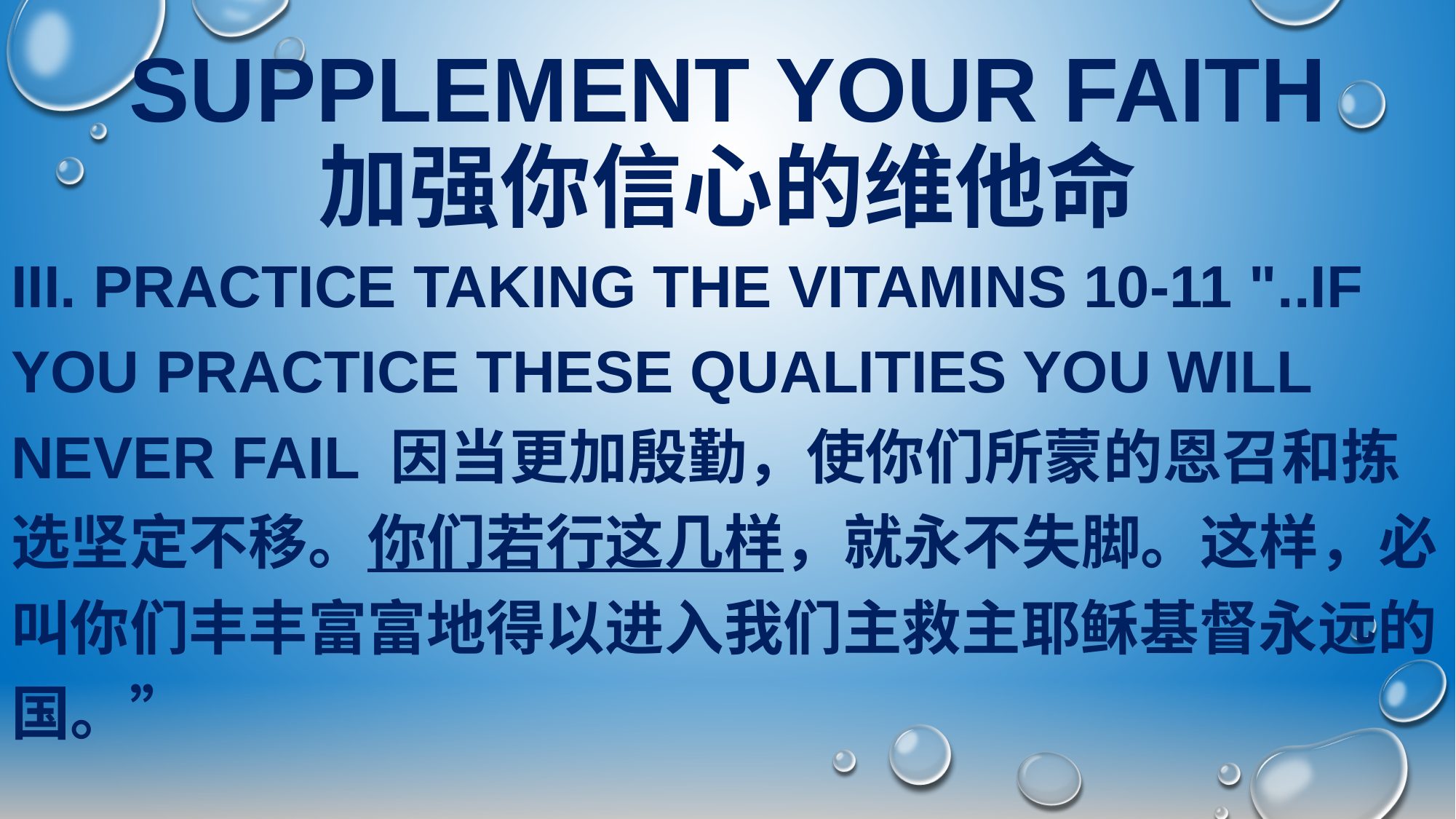

# Supplement your faith 加强你信心的维他命
III. Practice taking the vitamins 10-11 "..If you practice these qualities you will never fail 因当更加殷勤，使你们所蒙的恩召和拣选坚定不移。你们若行这几样，就永不失脚。这样，必叫你们丰丰富富地得以进入我们主救主耶稣基督永远的国。”